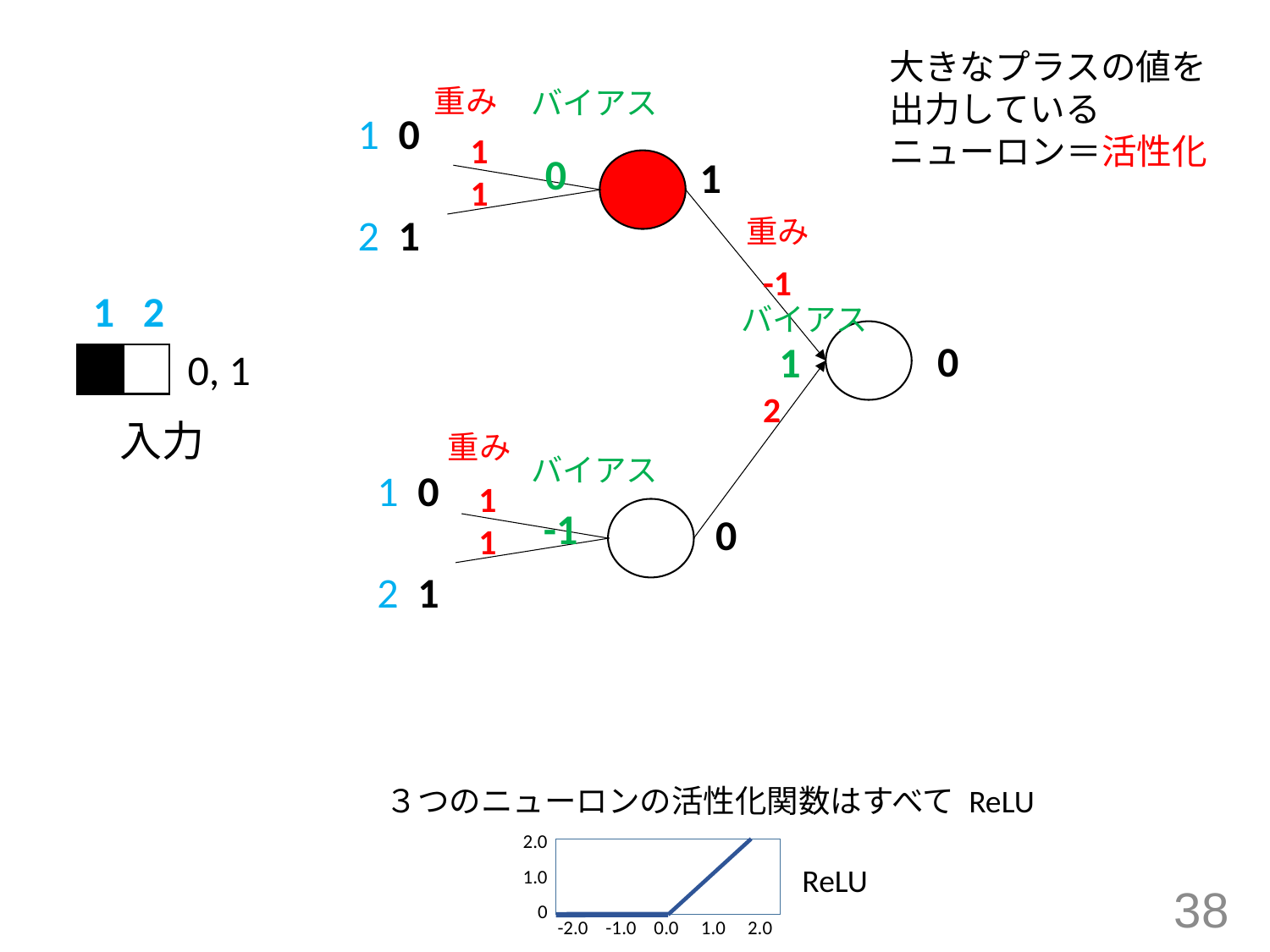

大きなプラスの値を
出力している
ニューロン＝活性化
重み
バイアス
1  0

2  1
1
1

0

1

重み
-1

2

1   2
バイアス

0
1

0, 1

入力
重み
バイアス
1  0

2  1
1
1

-1

0
３つのニューロンの活性化関数はすべて ReLU
2.0

1.0

0

ReLU
-2.0    -1.0    0.0     1.0     2.0
38